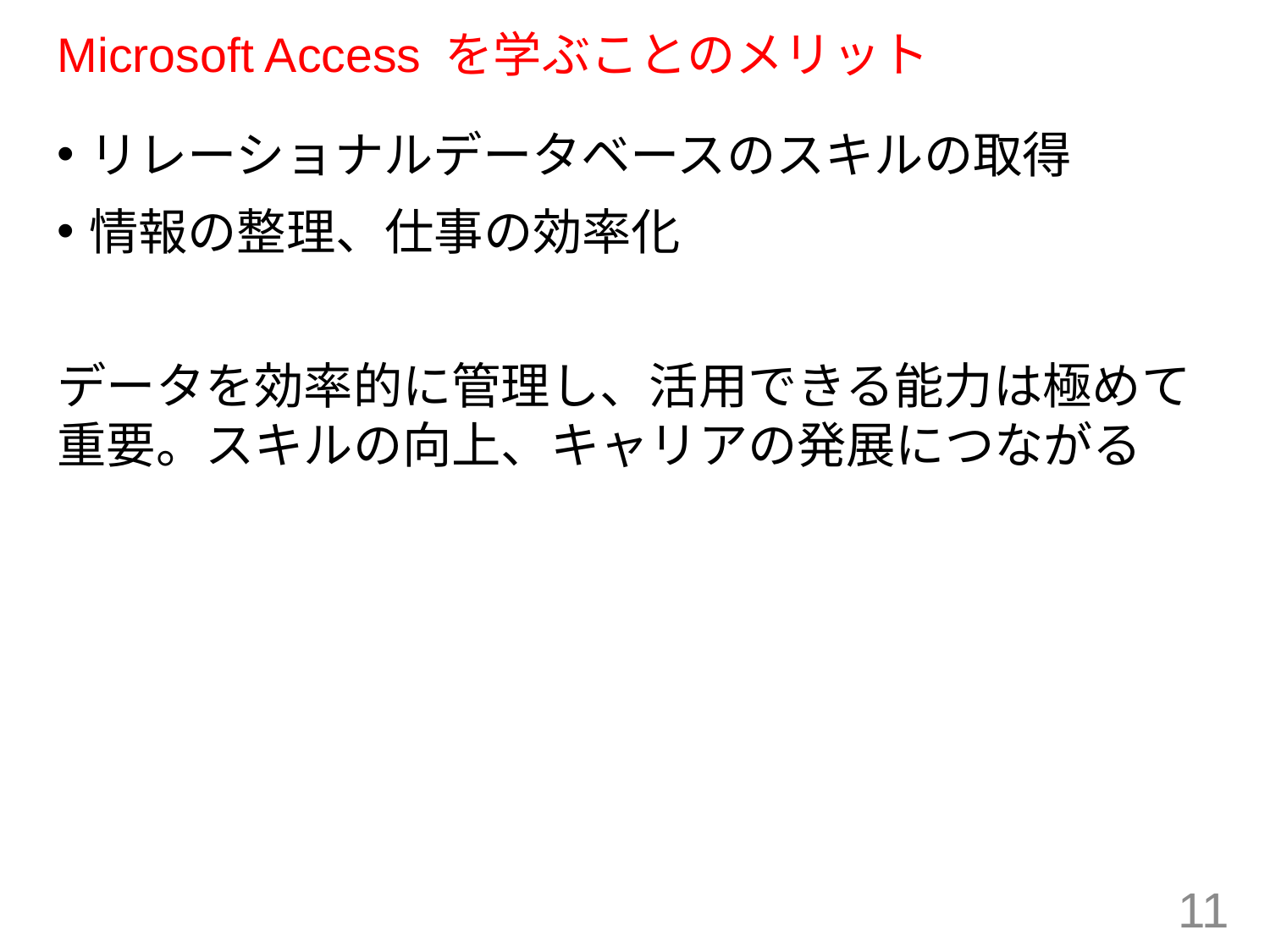

# Microsoft Access を学ぶことのメリット
リレーショナルデータベースのスキルの取得
情報の整理、仕事の効率化

データを効率的に管理し、活用できる能力は極めて重要。スキルの向上、キャリアの発展につながる
11